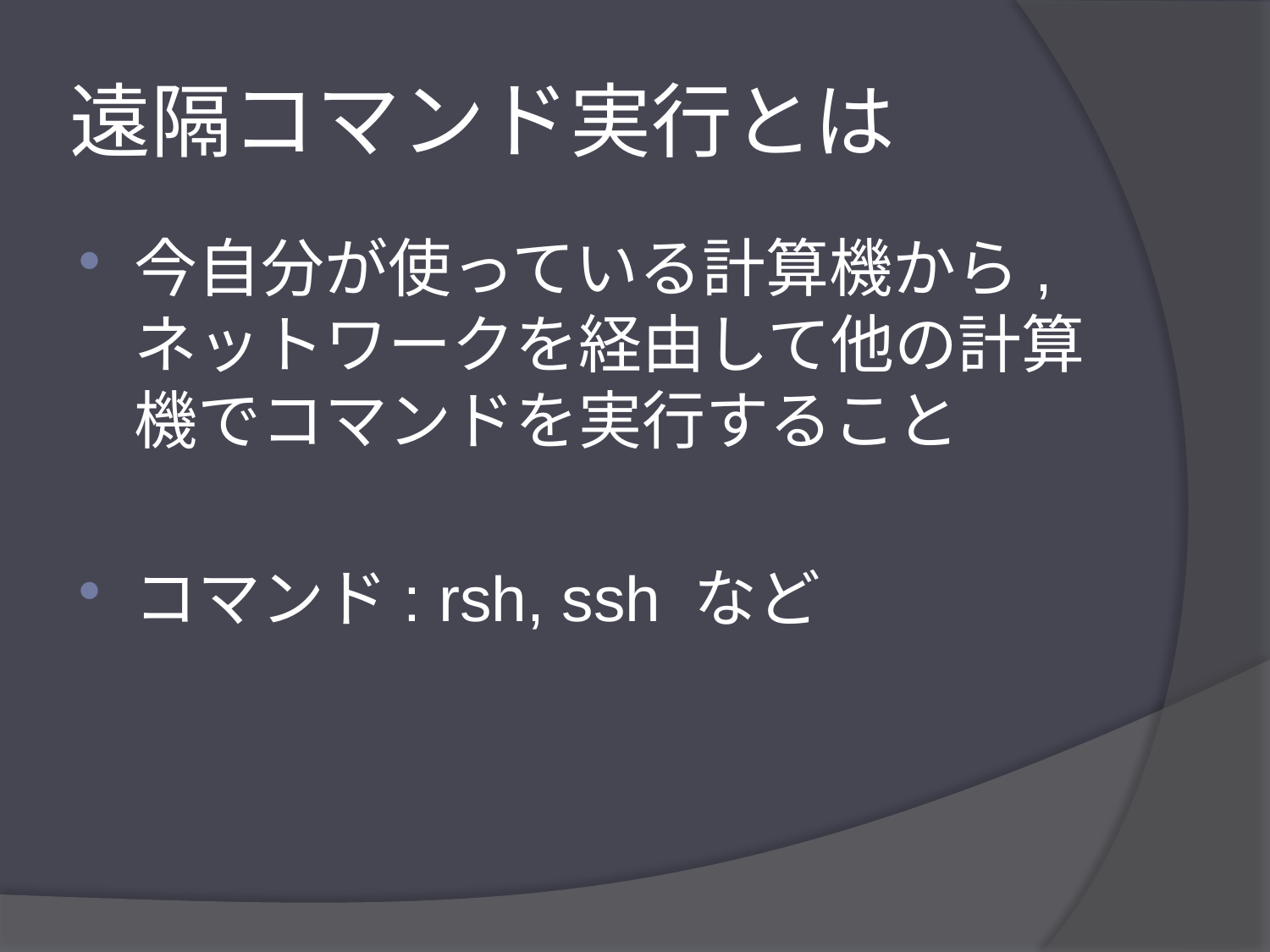

# 遠隔コマンド実行とは
今自分が使っている計算機から,ネットワークを経由して他の計算機でコマンドを実行すること

コマンド: rsh, ssh など